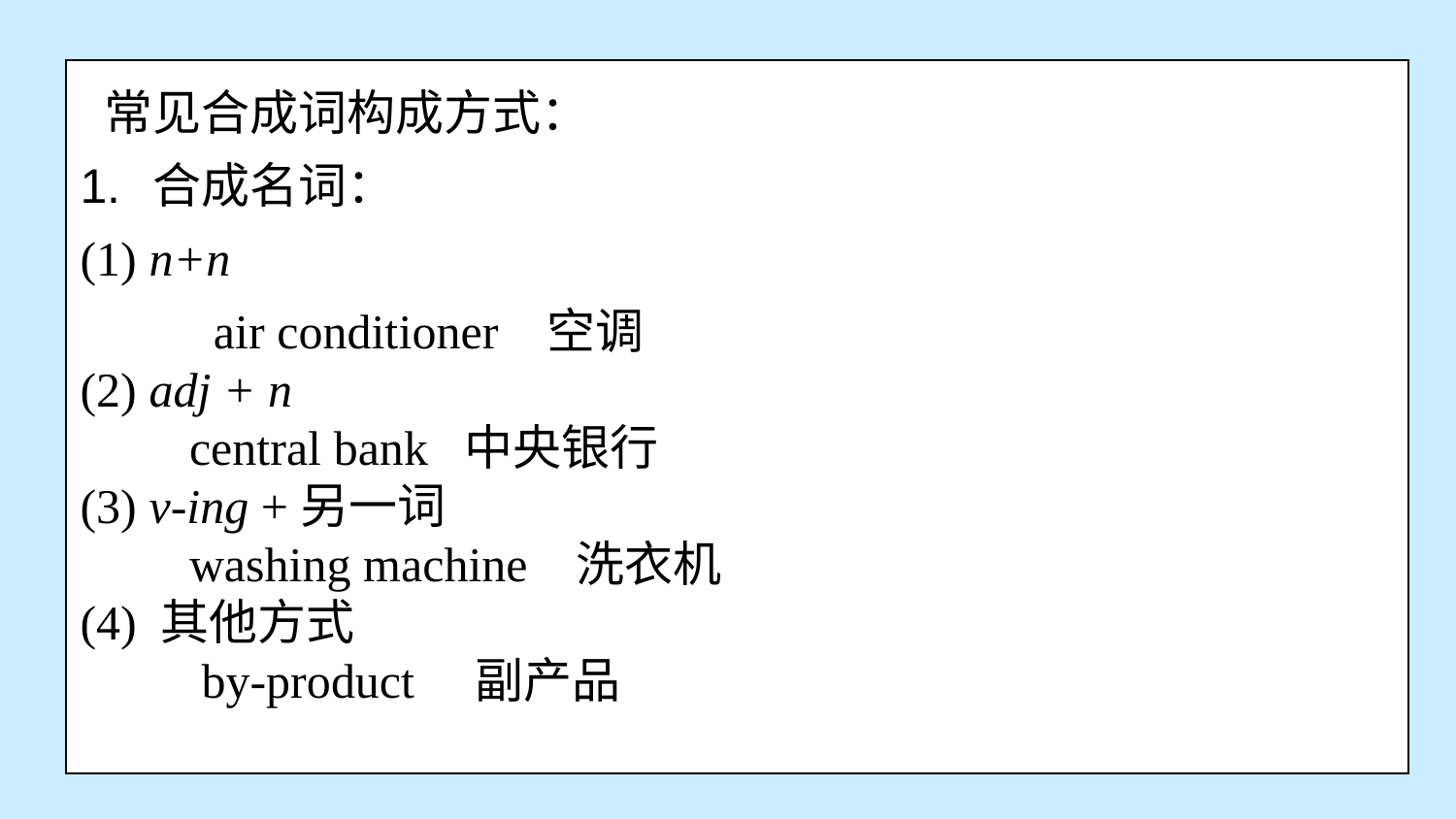

常见合成词构成方式：
合成名词：
(1) n+n
         air conditioner   空调
(2) adj + n
         central bank  中央银行
(3) v-ing +另一词
         washing machine   洗衣机
(4) 其他方式
          by-product    副产品